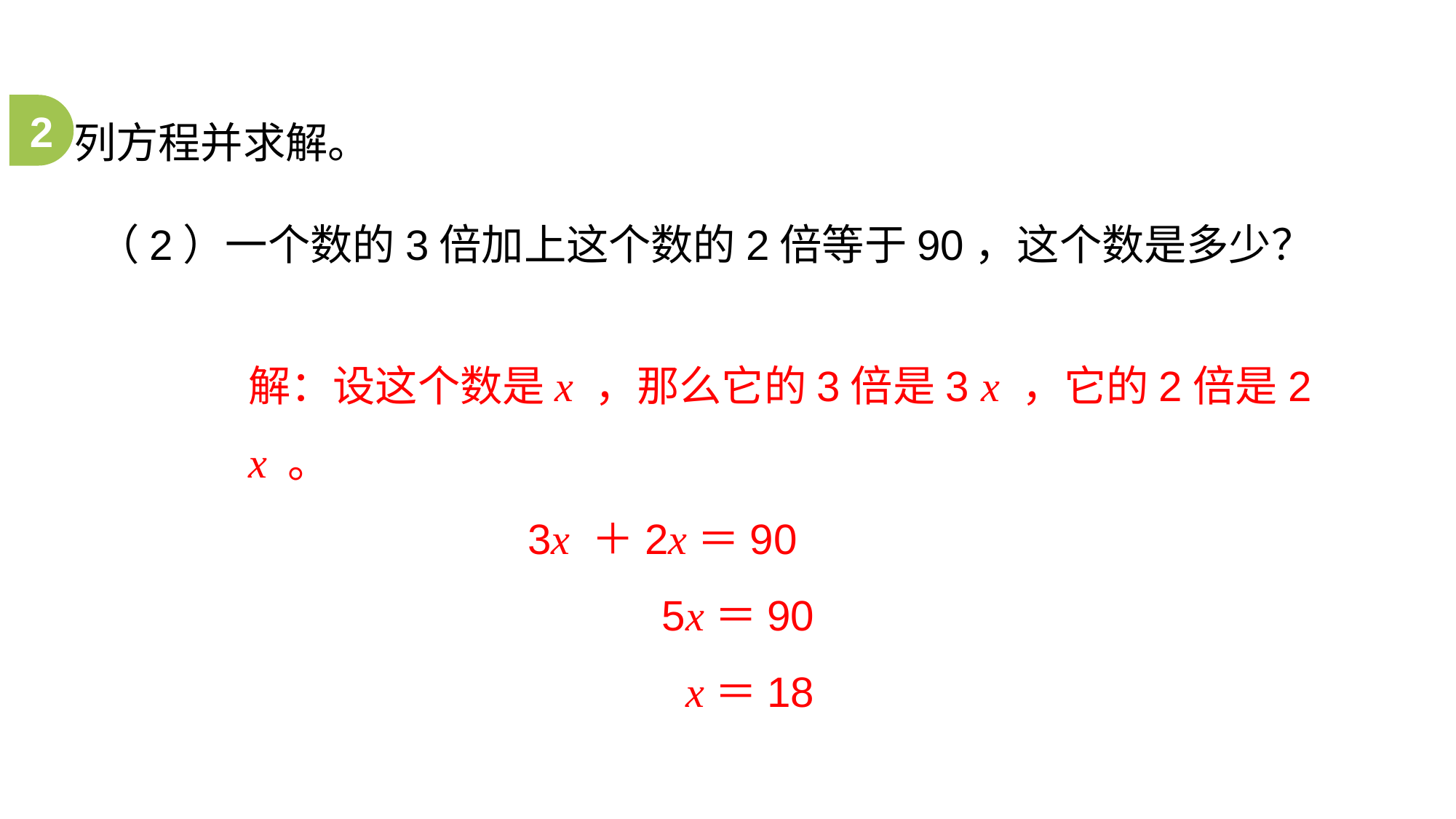

列方程并求解。
2
（2）一个数的3倍加上这个数的2倍等于90，这个数是多少？
解：设这个数是x ，那么它的3倍是3 x ，它的2倍是2 x 。
　                        3x ＋2x＝90
                                   5x＝90
                                     x＝18